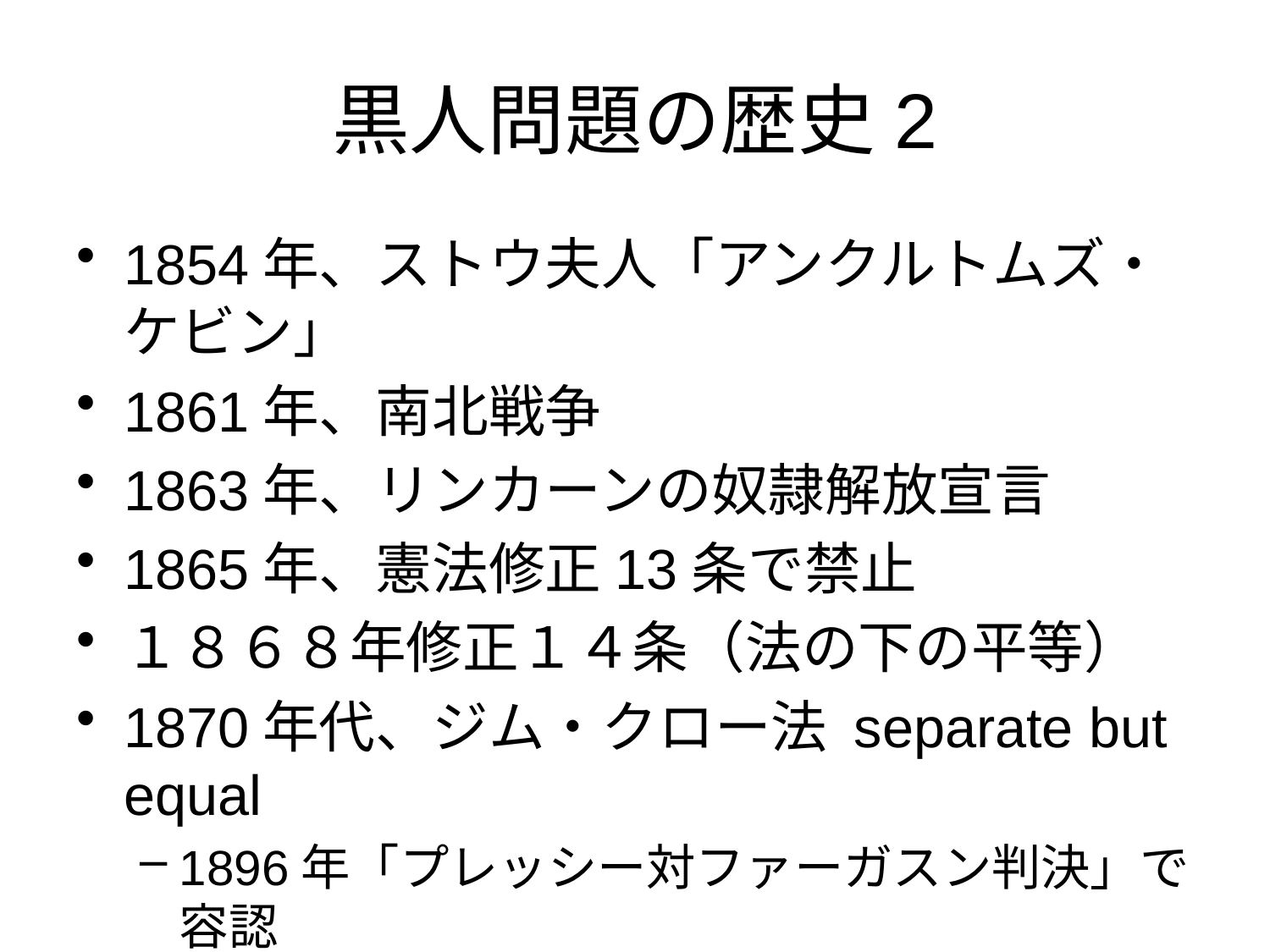

# 黒人問題の歴史2
1854年、ストウ夫人「アンクルトムズ・ケビン」
1861年、南北戦争
1863年、リンカーンの奴隷解放宣言
1865年、憲法修正13条で禁止
１８６８年修正１４条（法の下の平等）
1870年代、ジム・クロー法 separate but equal
1896年「プレッシー対ファーガスン判決」で容認